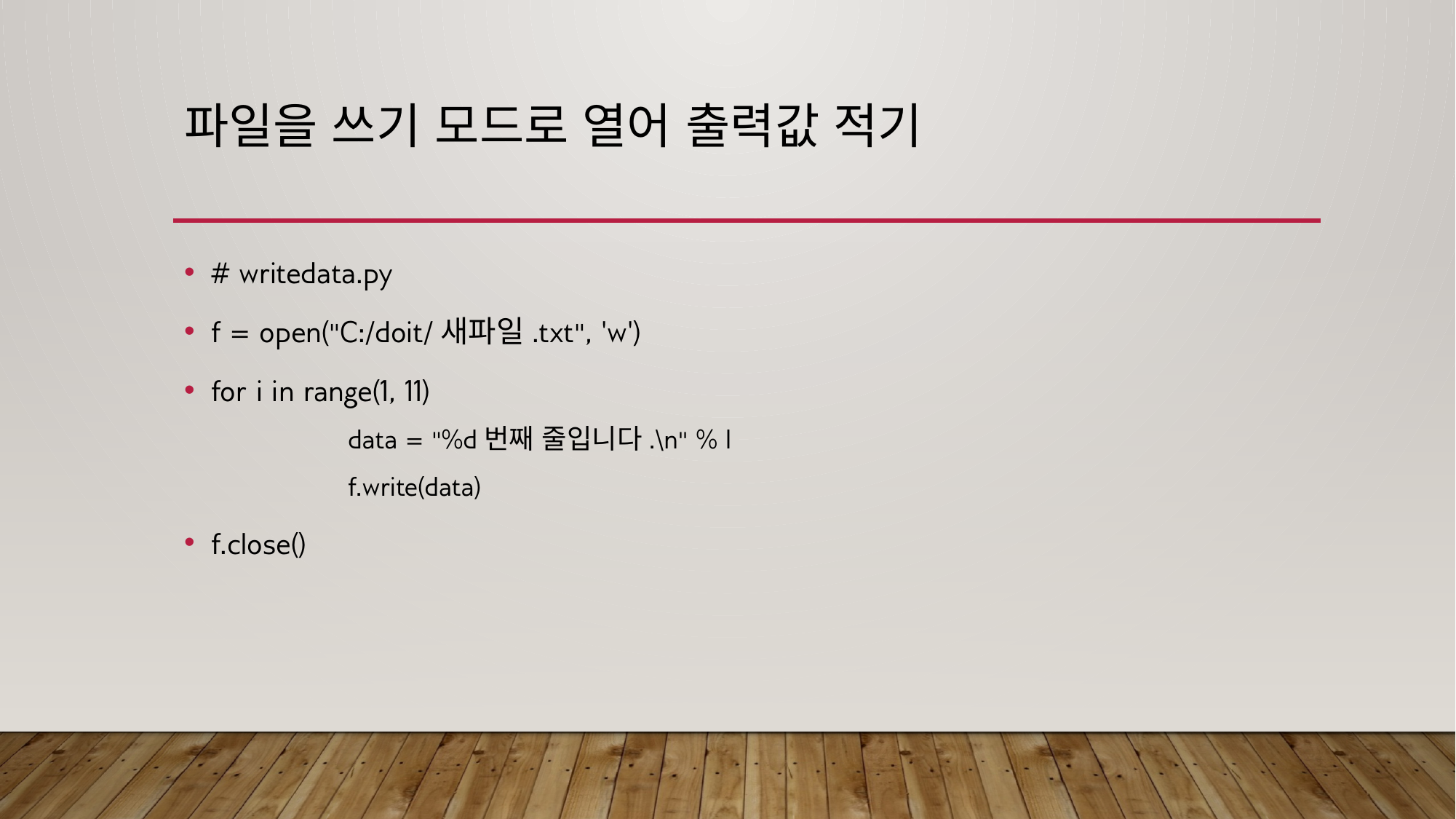

# 파일을 쓰기 모드로 열어 출력값 적기
# writedata.py
f = open("C:/doit/새파일.txt", 'w')
for i in range(1, 11)
 	data = "%d번째 줄입니다.\n" % I
	f.write(data)
f.close()